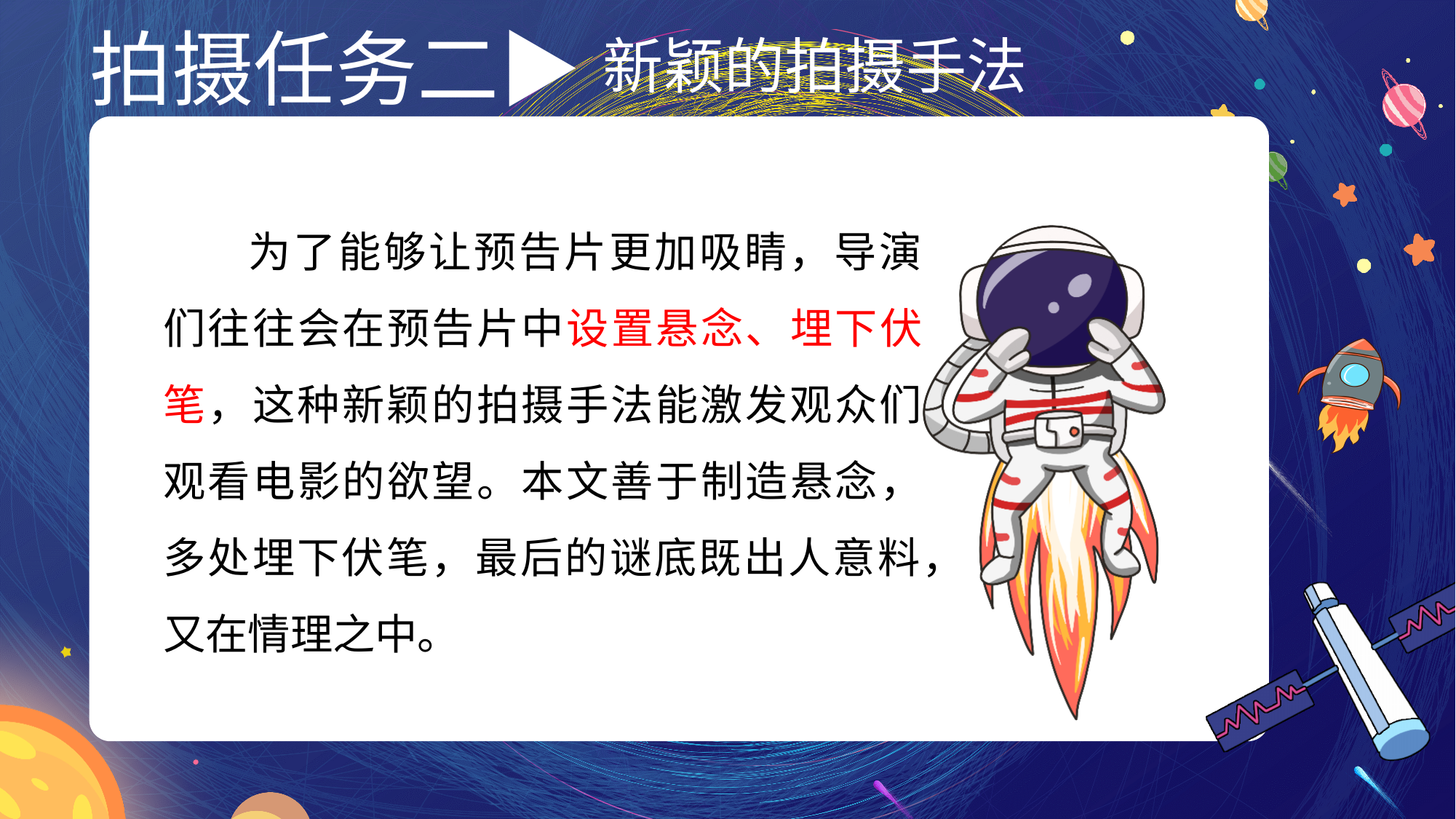

拍摄任务二▶
新颖的拍摄手法
为了能够让预告片更加吸睛，导演们往往会在预告片中设置悬念、埋下伏笔，这种新颖的拍摄手法能激发观众们观看电影的欲望。本文善于制造悬念，多处埋下伏笔，最后的谜底既出人意料，又在情理之中。